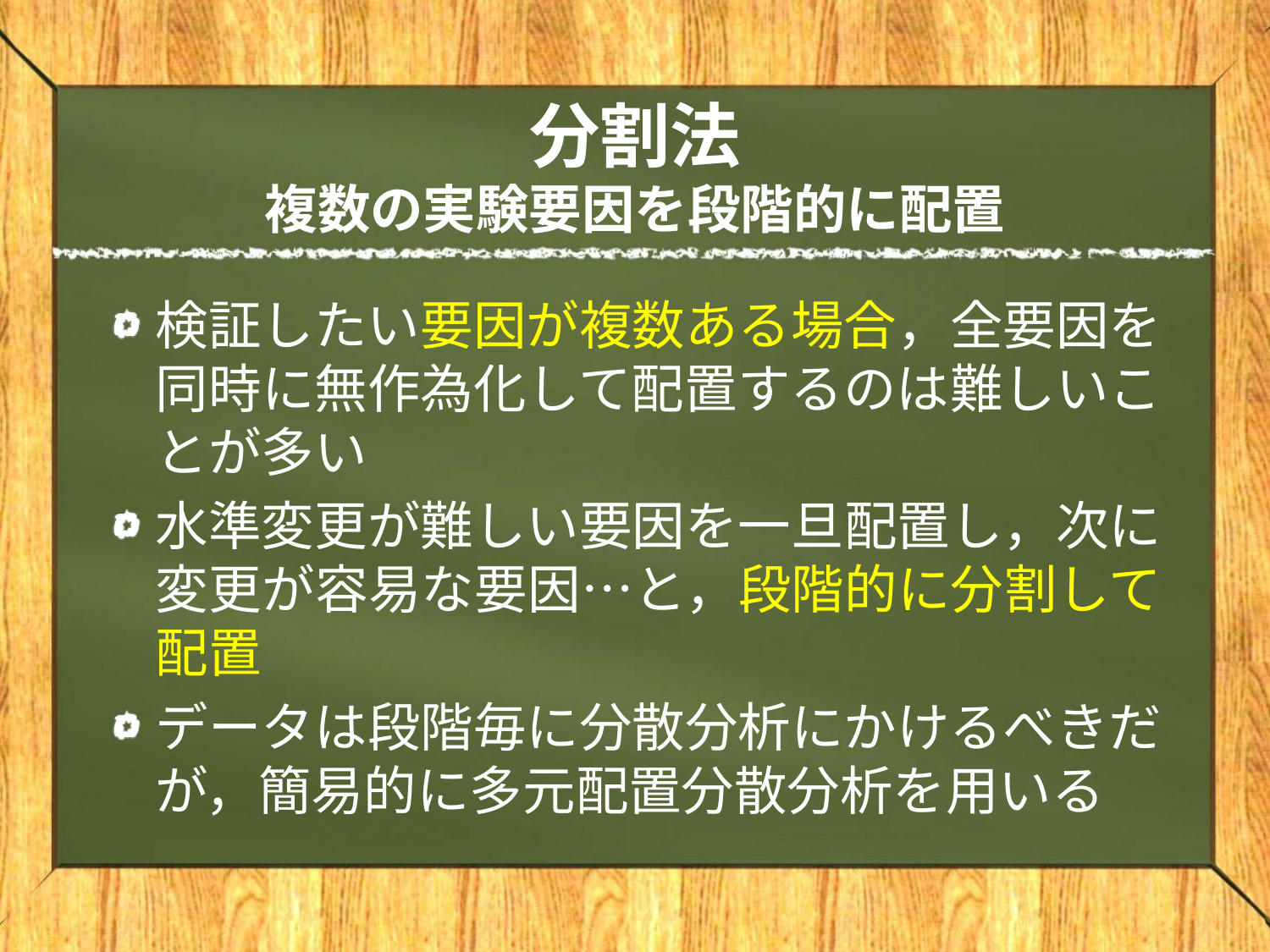

# 分割法 複数の実験要因を段階的に配置
検証したい要因が複数ある場合，全要因を同時に無作為化して配置するのは難しいことが多い
水準変更が難しい要因を一旦配置し，次に変更が容易な要因…と，段階的に分割して配置
データは段階毎に分散分析にかけるべきだが，簡易的に多元配置分散分析を用いる